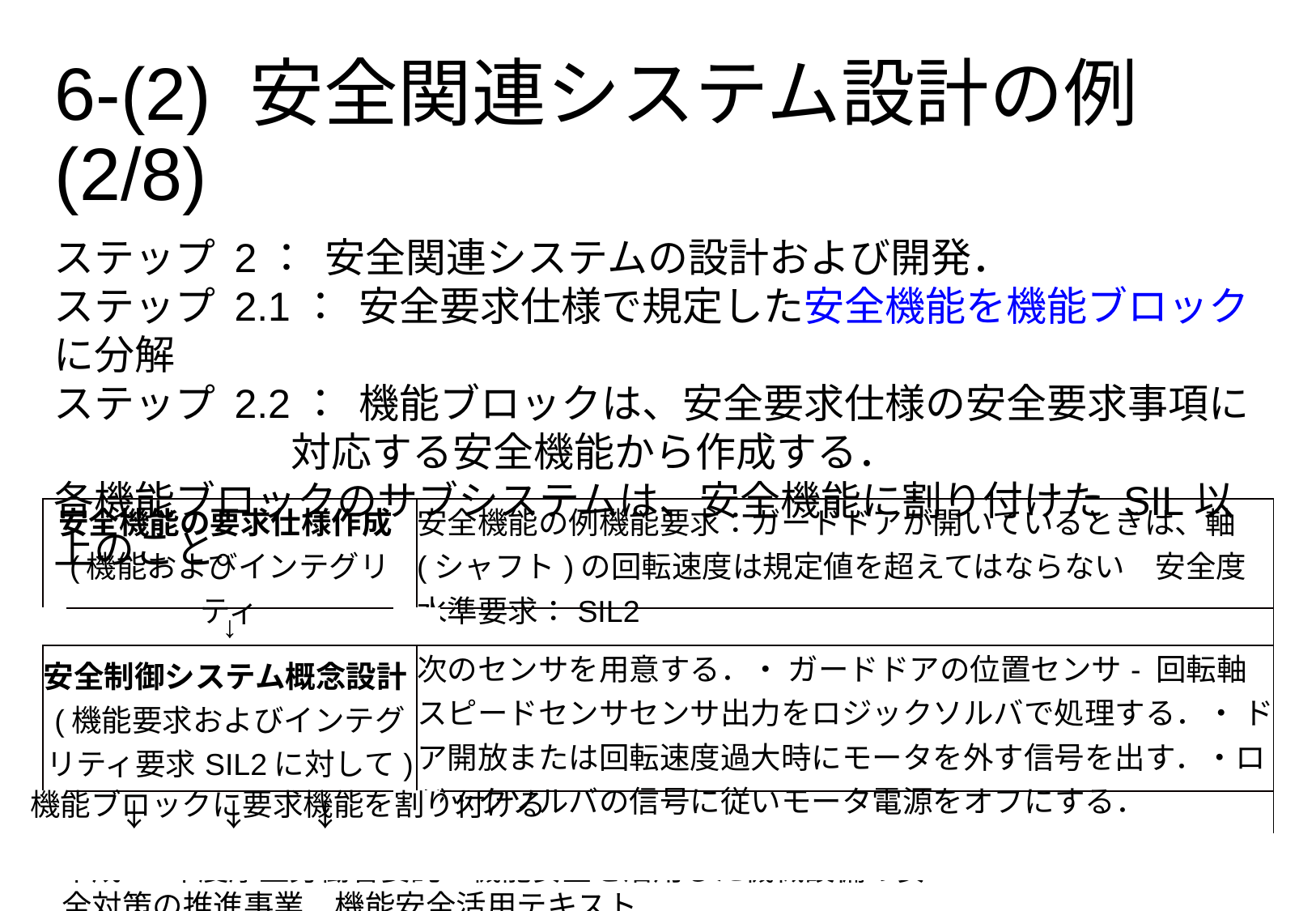

# 6-(2) 安全関連システム設計の例(2/8)
ステップ 2：  安全関連システムの設計および開発．
ステップ 2.1：  安全要求仕様で規定した安全機能を機能ブロックに分解
ステップ 2.2：  機能ブロックは、安全要求仕様の安全要求事項に対応する安全機能から作成する．
各機能ブロックのサブシステムは、安全機能に割り付けた SIL以上のこと。

| 安全機能の要求仕様作成(機能およびインテグリティ | 安全機能の例機能要求：ガードドアが開いているときは、軸(シャフト)の回転速度は規定値を超えてはならない　安全度水準要求：SIL2 |
| --- | --- |
| ↓ |  |
| 安全制御システム概念設計(機能要求およびインテグリティ要求SIL2に対して) | 次のセンサを用意する．・ ガードドアの位置センサ- 回転軸スピードセンサセンサ出力をロジックソルバで処理する．・ ドア開放または回転速度過大時にモータを外す信号を出す．・ロジックソルバの信号に従いモータ電源をオフにする． |
| ↓　　↓　　↓ |  |
機能ブロックに要求機能を割り付ける
平成29年度厚生労働省委託　機能安全を活用した機械設備の安全対策の推進事業　機能安全活用テキスト
237